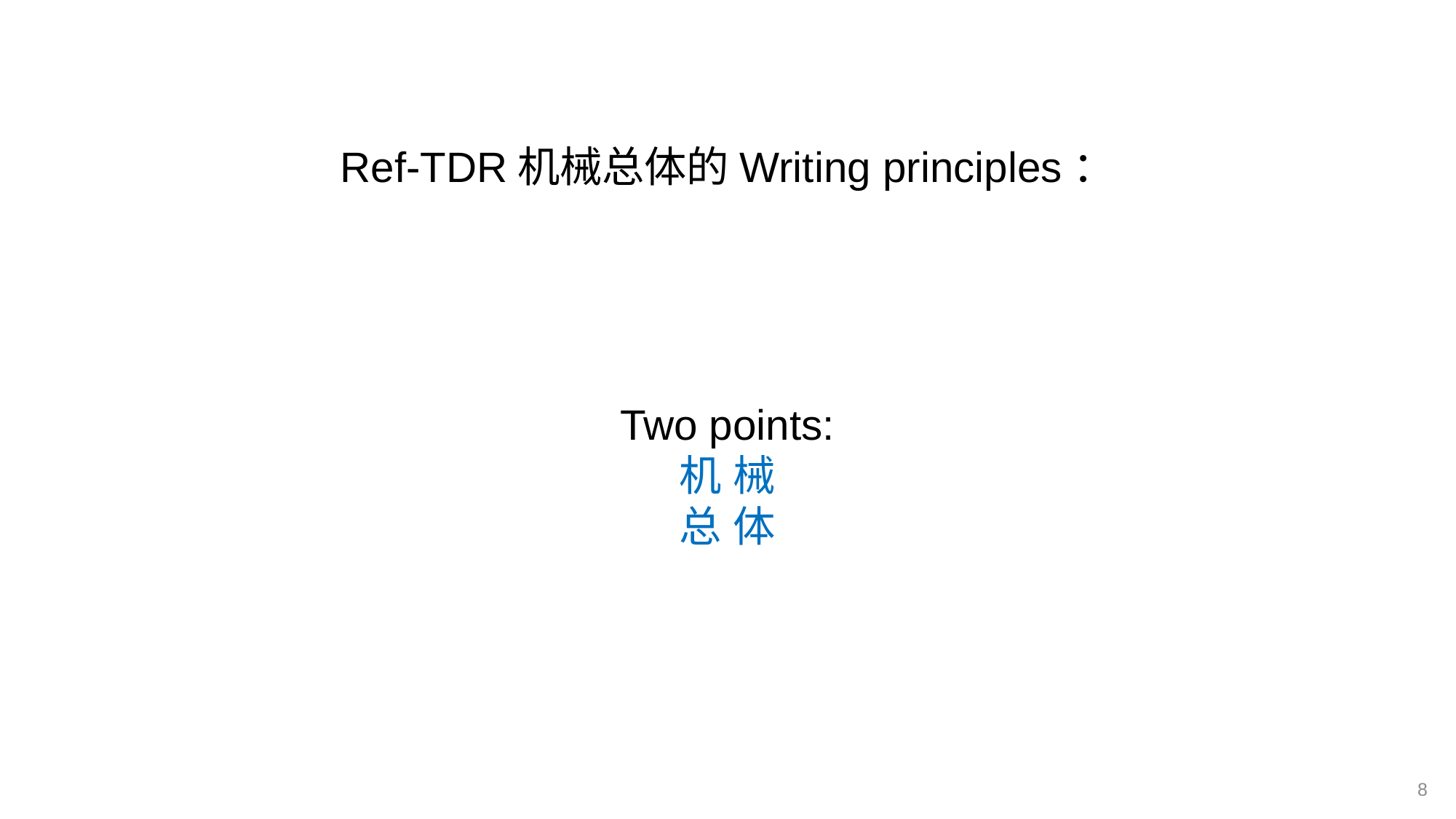

Ref-TDR机械总体的Writing principles：
Two points:
机 械
总 体
8